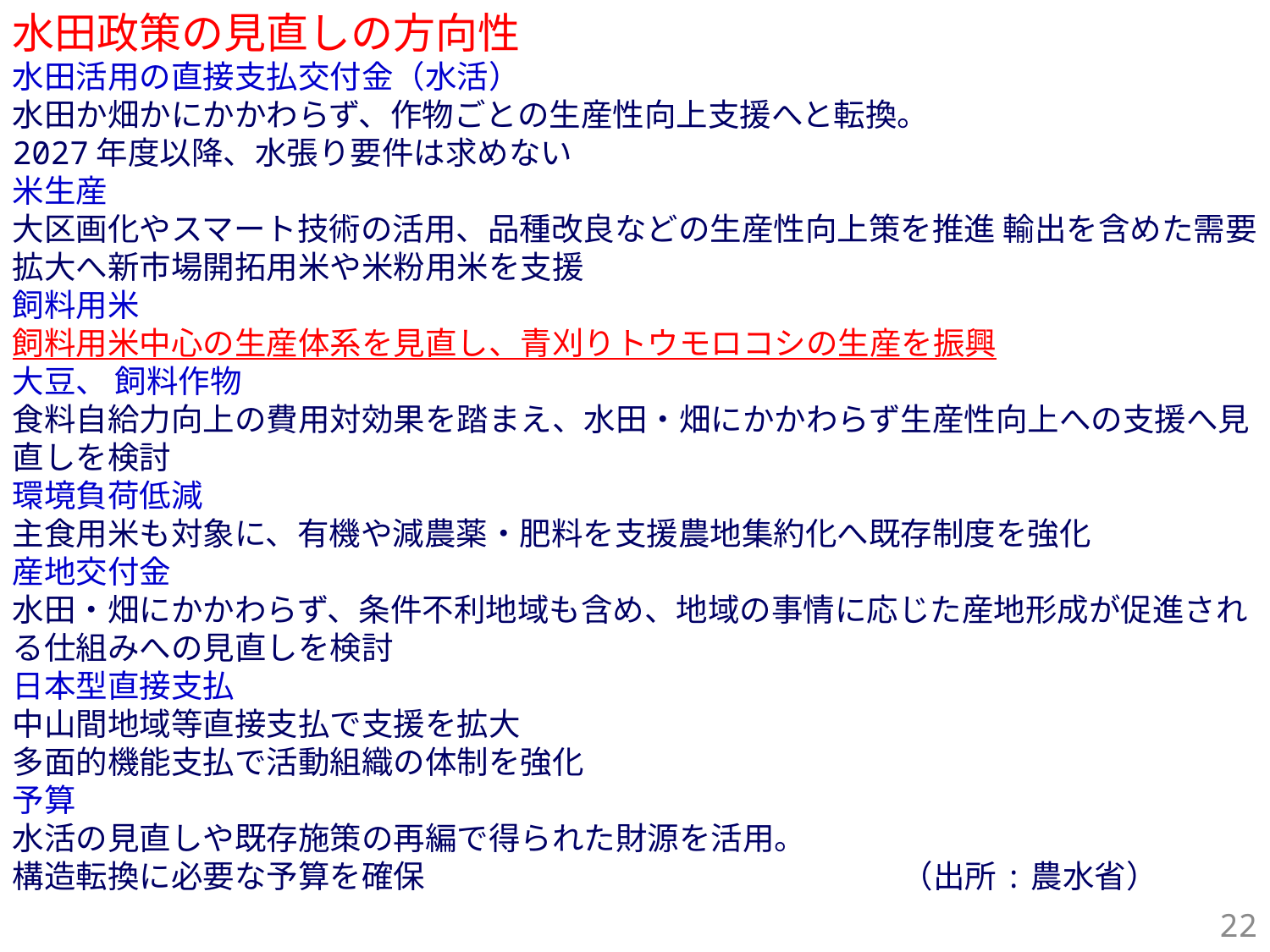

水田政策の見直しの方向性
水田活用の直接支払交付金（水活）
水田か畑かにかかわらず、作物ごとの生産性向上支援へと転換。
2027年度以降、水張り要件は求めない
米生産
大区画化やスマート技術の活用、品種改良などの生産性向上策を推進 輸出を含めた需要拡大へ新市場開拓用米や米粉用米を支援
飼料用米
飼料用米中心の生産体系を見直し、青刈りトウモロコシの生産を振興
大豆、 飼料作物
食料自給力向上の費用対効果を踏まえ、水田・畑にかかわらず生産性向上への支援へ見直しを検討
環境負荷低減
主食用米も対象に、有機や減農薬・肥料を支援農地集約化へ既存制度を強化
産地交付金
水田・畑にかかわらず、条件不利地域も含め、地域の事情に応じた産地形成が促進される仕組みへの見直しを検討
日本型直接支払
中山間地域等直接支払で支援を拡大
多面的機能支払で活動組織の体制を強化
予算
水活の見直しや既存施策の再編で得られた財源を活用。
構造転換に必要な予算を確保　　　　　　　　　　　　　　　（出所:農水省）
22